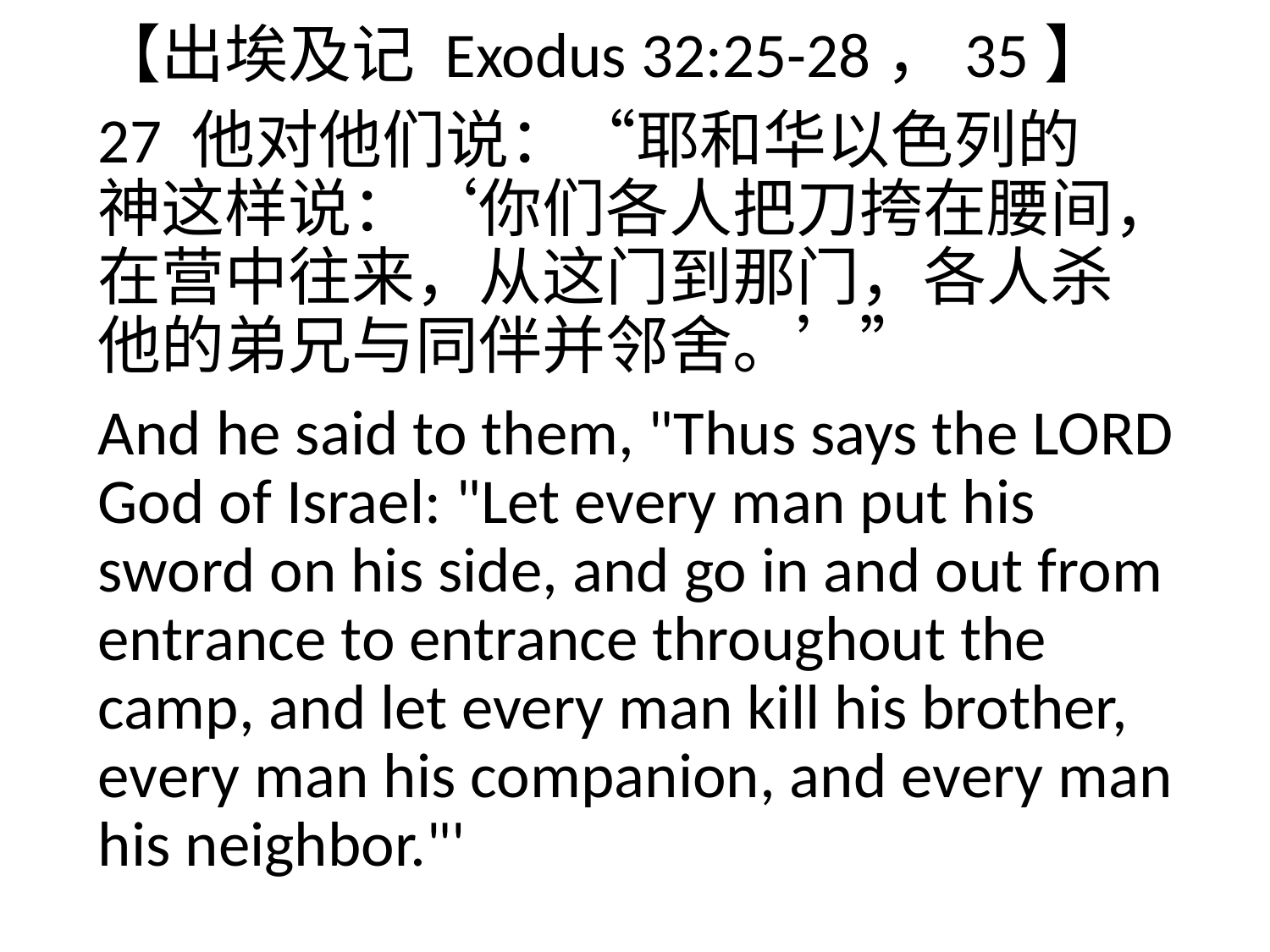

【出埃及记 Exodus 32:25-28，35】
27 他对他们说：“耶和华以色列的　神这样说：‘你们各人把刀挎在腰间，在营中往来，从这门到那门，各人杀他的弟兄与同伴并邻舍。’”
And he said to them, "Thus says the LORD God of Israel: "Let every man put his sword on his side, and go in and out from entrance to entrance throughout the camp, and let every man kill his brother, every man his companion, and every man his neighbor."'